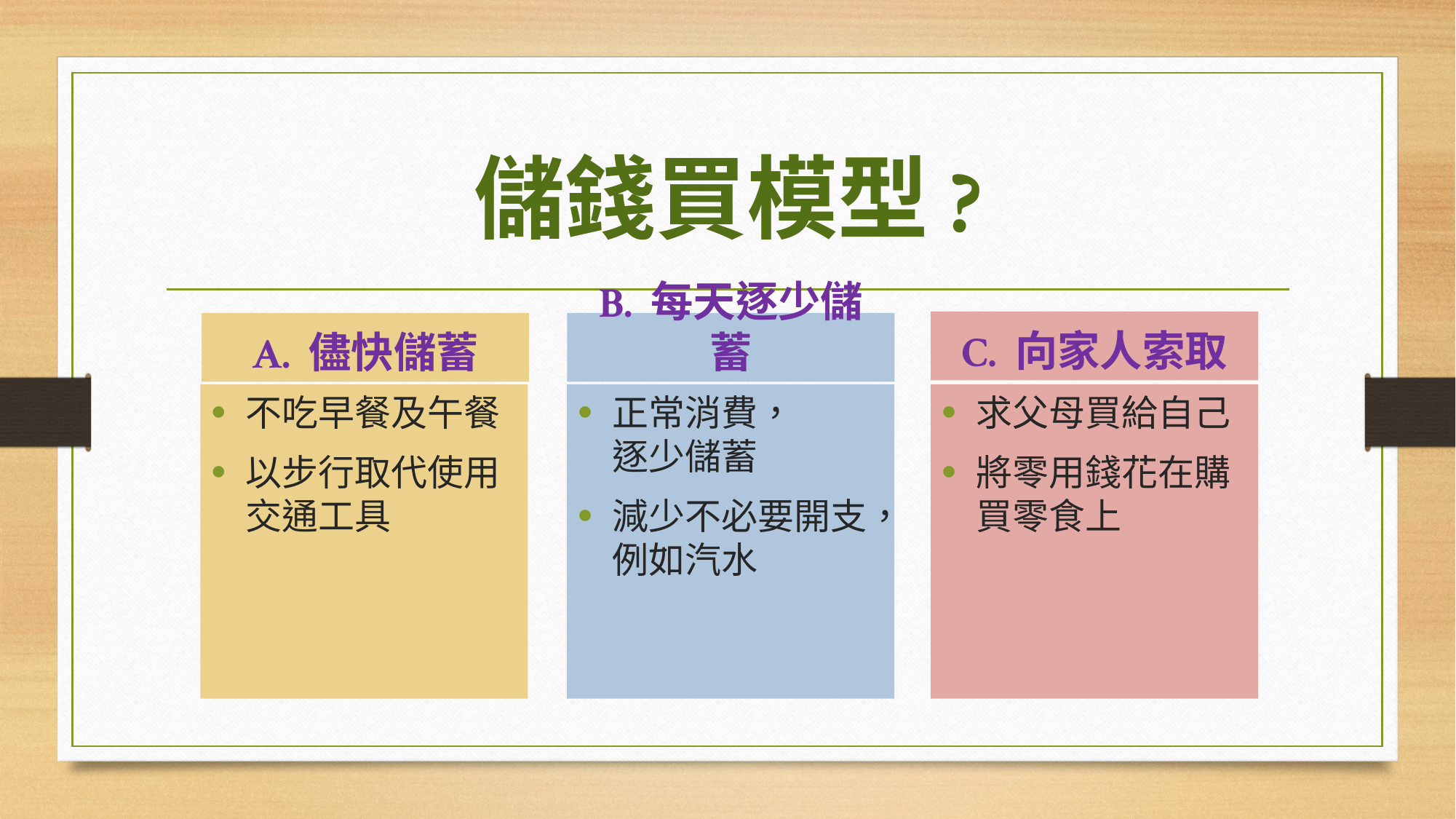

# 儲錢買模型?
C. 向家人索取
A. 儘快儲蓄
B. 每天逐少儲蓄
正常消費，
逐少儲蓄
減少不必要開支，例如汽水
求父母買給自己
將零用錢花在購買零食上
不吃早餐及午餐
以步行取代使用交通工具